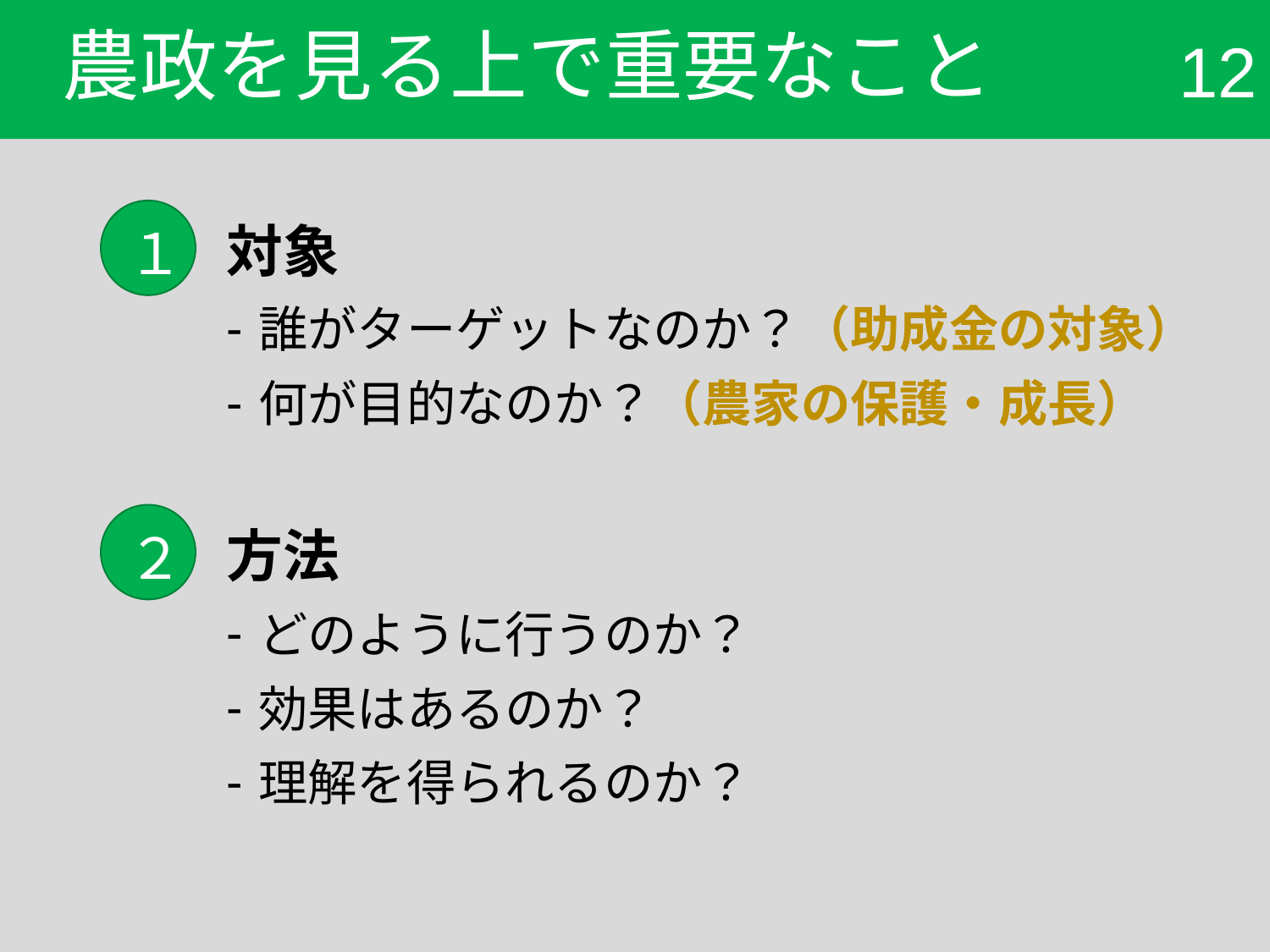

# 農政を見る上で重要なこと
12
対象
誰がターゲットなのか？（助成金の対象）
何が目的なのか？（農家の保護・成長）

方法
どのように行うのか？
効果はあるのか？
理解を得られるのか？
１
２